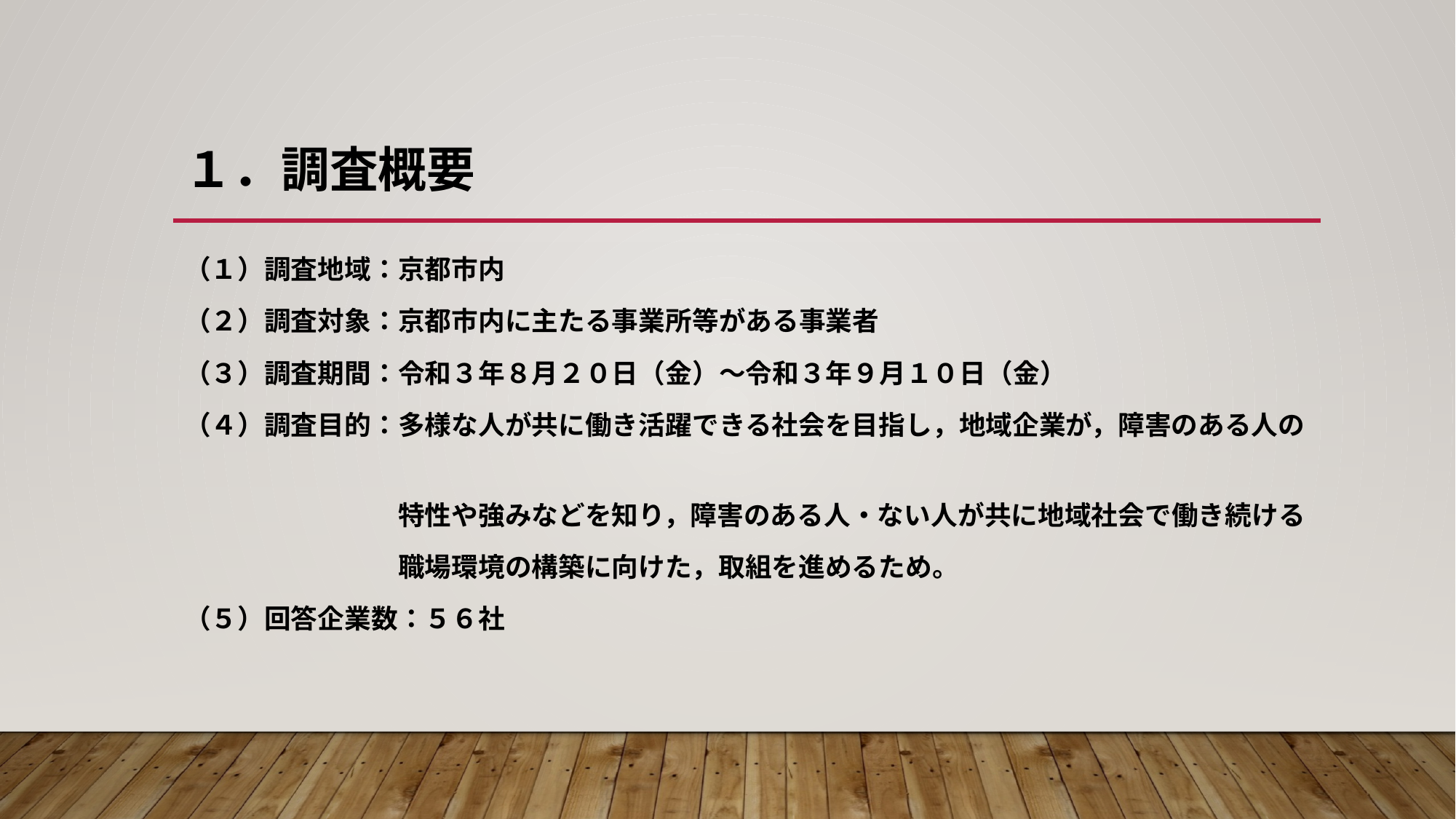

# １．調査概要
（１）調査地域：京都市内
（２）調査対象：京都市内に主たる事業所等がある事業者
（３）調査期間：令和３年８月２０日（金）～令和３年９月１０日（金）
（４）調査目的：多様な人が共に働き活躍できる社会を目指し，地域企業が，障害のある人の
　　　　　　　　特性や強みなどを知り，障害のある人・ない人が共に地域社会で働き続ける
　　　　　　　　職場環境の構築に向けた，取組を進めるため。
（５）回答企業数：５６社